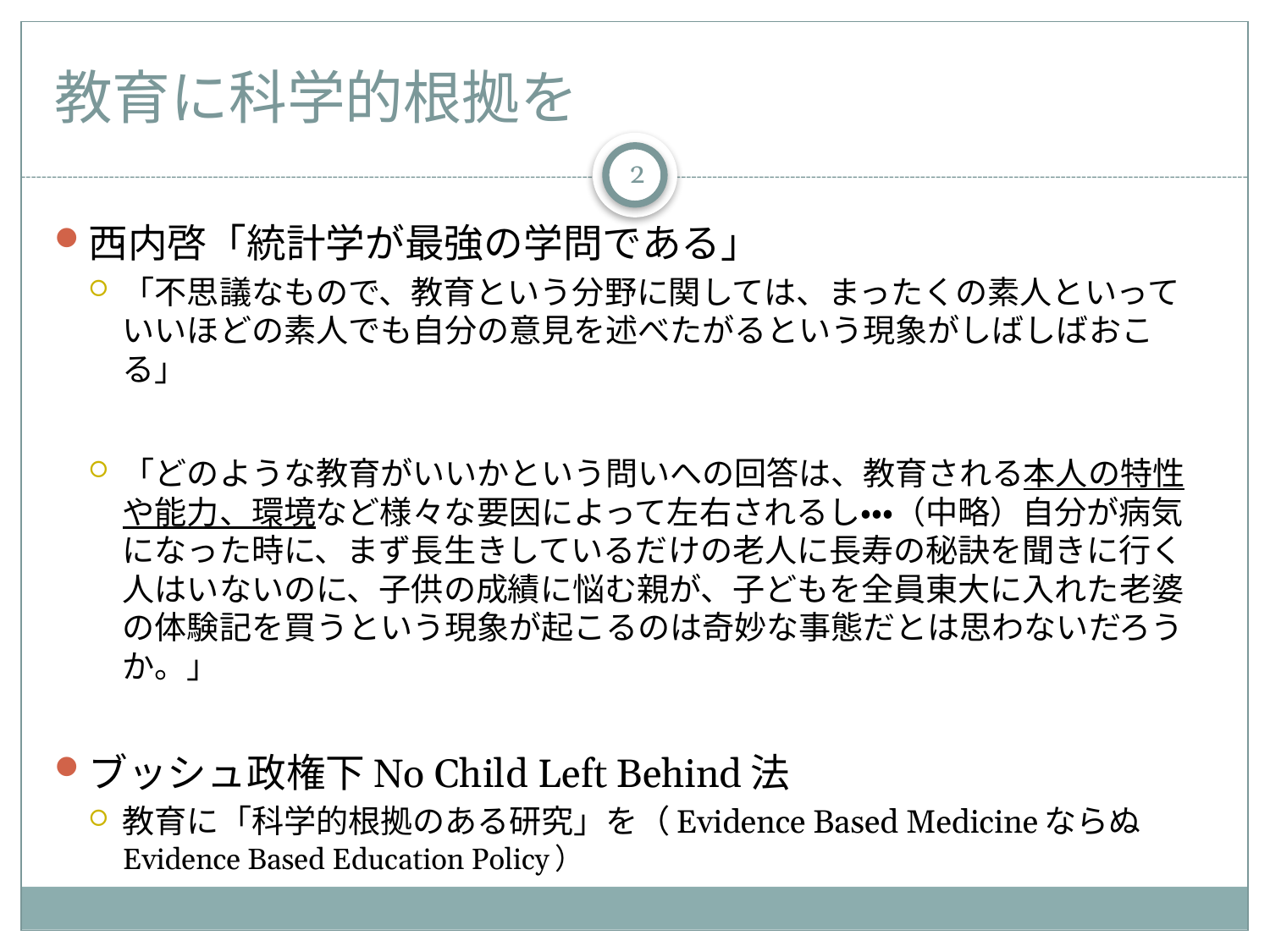

# 教育に科学的根拠を
2
西内啓「統計学が最強の学問である」
「不思議なもので、教育という分野に関しては、まったくの素人といっていいほどの素人でも自分の意見を述べたがるという現象がしばしばおこる」

「どのような教育がいいかという問いへの回答は、教育される本人の特性や能力、環境など様々な要因によって左右されるし・・・（中略）自分が病気になった時に、まず長生きしているだけの老人に長寿の秘訣を聞きに行く人はいないのに、子供の成績に悩む親が、子どもを全員東大に入れた老婆の体験記を買うという現象が起こるのは奇妙な事態だとは思わないだろうか。」

ブッシュ政権下No Child Left Behind法
教育に「科学的根拠のある研究」を（Evidence Based MedicineならぬEvidence Based Education Policy）